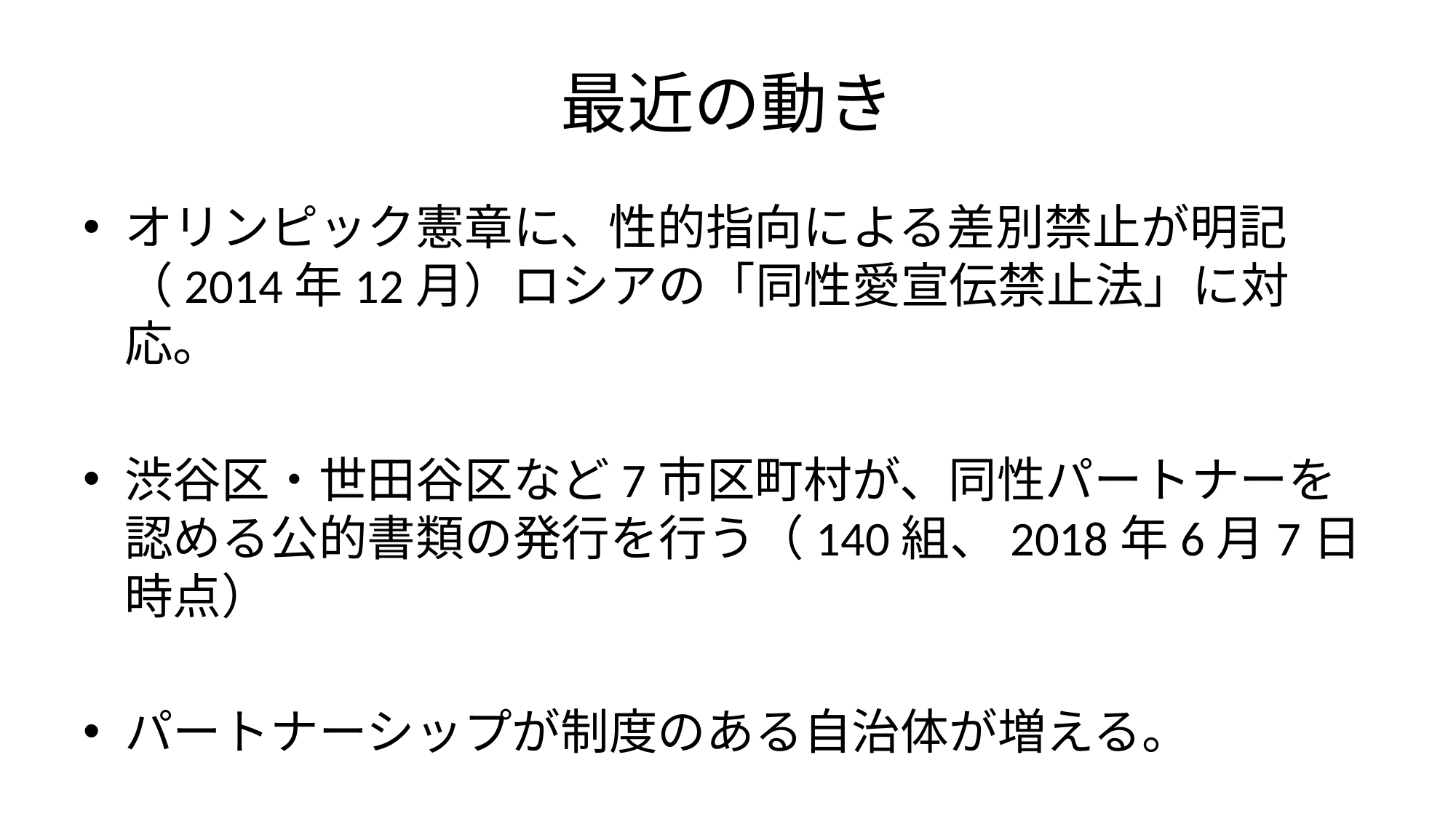

# 最近の動き
オリンピック憲章に、性的指向による差別禁止が明記（2014年12月）ロシアの「同性愛宣伝禁止法」に対応。

渋谷区・世田谷区など7市区町村が、同性パートナーを認める公的書類の発行を行う（140組、2018年6月7日時点）

パートナーシップが制度のある自治体が増える。